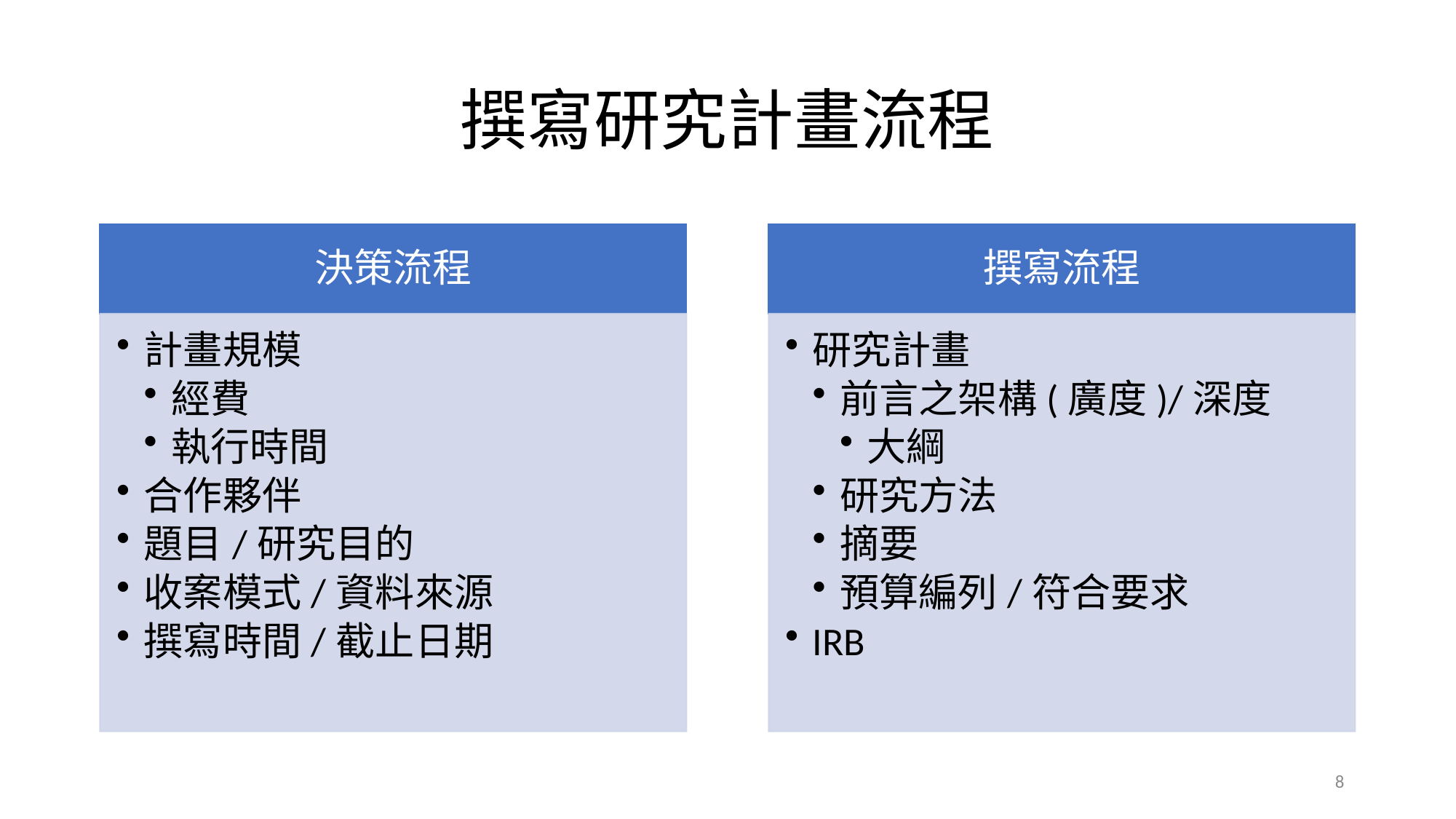

# 撰寫研究計畫流程
決策流程
計畫規模
經費
執行時間
合作夥伴
題目/研究目的
收案模式/資料來源
撰寫時間/截止日期
撰寫流程
研究計畫
前言之架構(廣度)/深度
大綱
研究方法
摘要
預算編列/符合要求
IRB
8